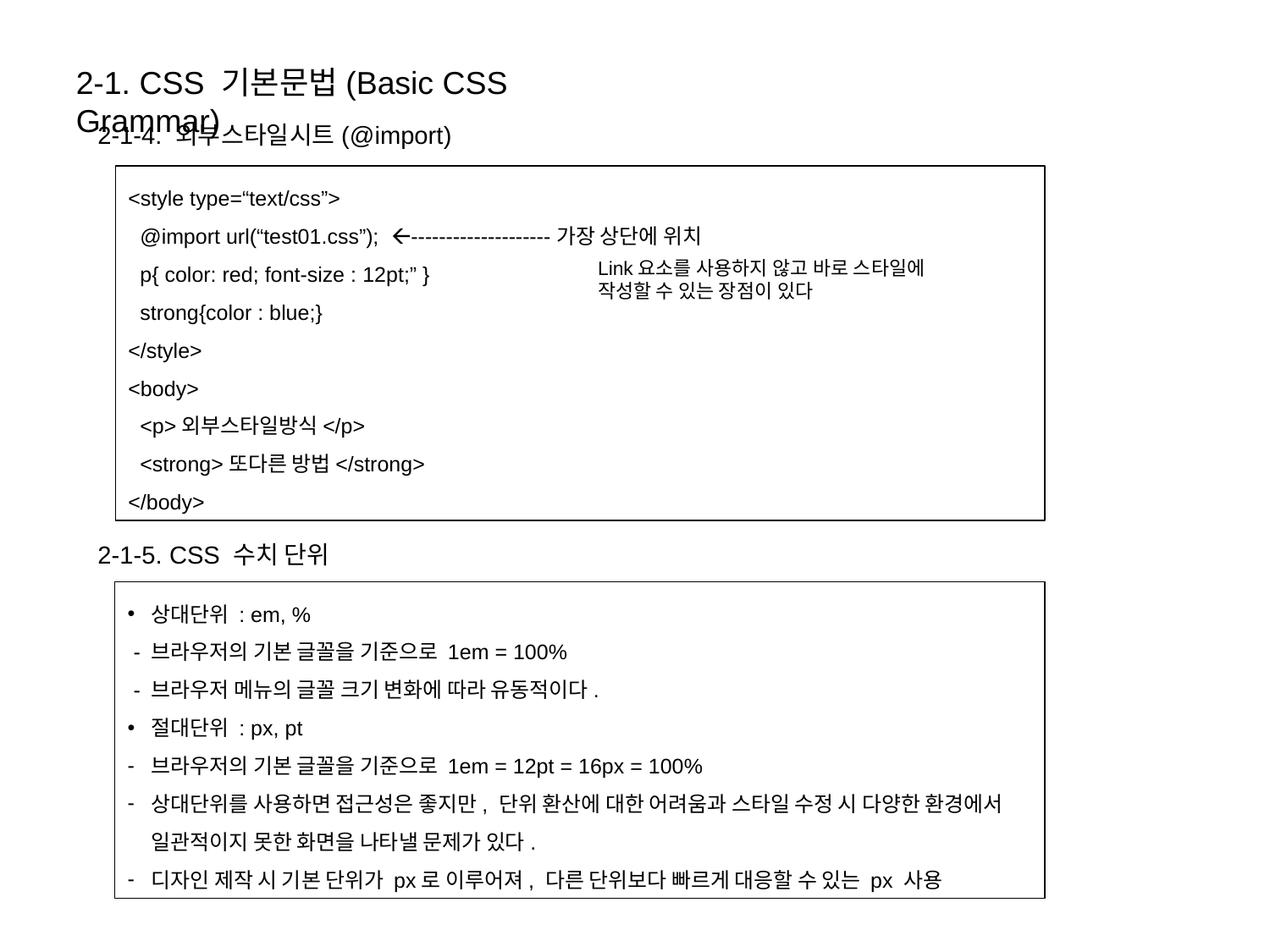

2-1. CSS 기본문법(Basic CSS Grammar)
2-1-4. 외부스타일시트(@import)
<style type=“text/css”>
  @import url(“test01.css”);  🡨--------------------가장 상단에 위치
  p{ color: red; font-size : 12pt;” }
  strong{color : blue;}
</style>
<body>
  <p>외부스타일방식</p>
  <strong>또다른 방법</strong>
</body>
Link요소를 사용하지 않고 바로 스타일에
작성할 수 있는 장점이 있다
2-1-5. CSS 수치 단위
상대단위 : em, %
 - 브라우저의 기본 글꼴을 기준으로 1em = 100%
 - 브라우저 메뉴의 글꼴 크기 변화에 따라 유동적이다.
절대단위 : px, pt
브라우저의 기본 글꼴을 기준으로 1em = 12pt = 16px = 100%
상대단위를 사용하면 접근성은 좋지만, 단위 환산에 대한 어려움과 스타일 수정 시 다양한 환경에서 일관적이지 못한 화면을 나타낼 문제가 있다.
디자인 제작 시 기본 단위가 px로 이루어져, 다른 단위보다 빠르게 대응할 수 있는 px 사용